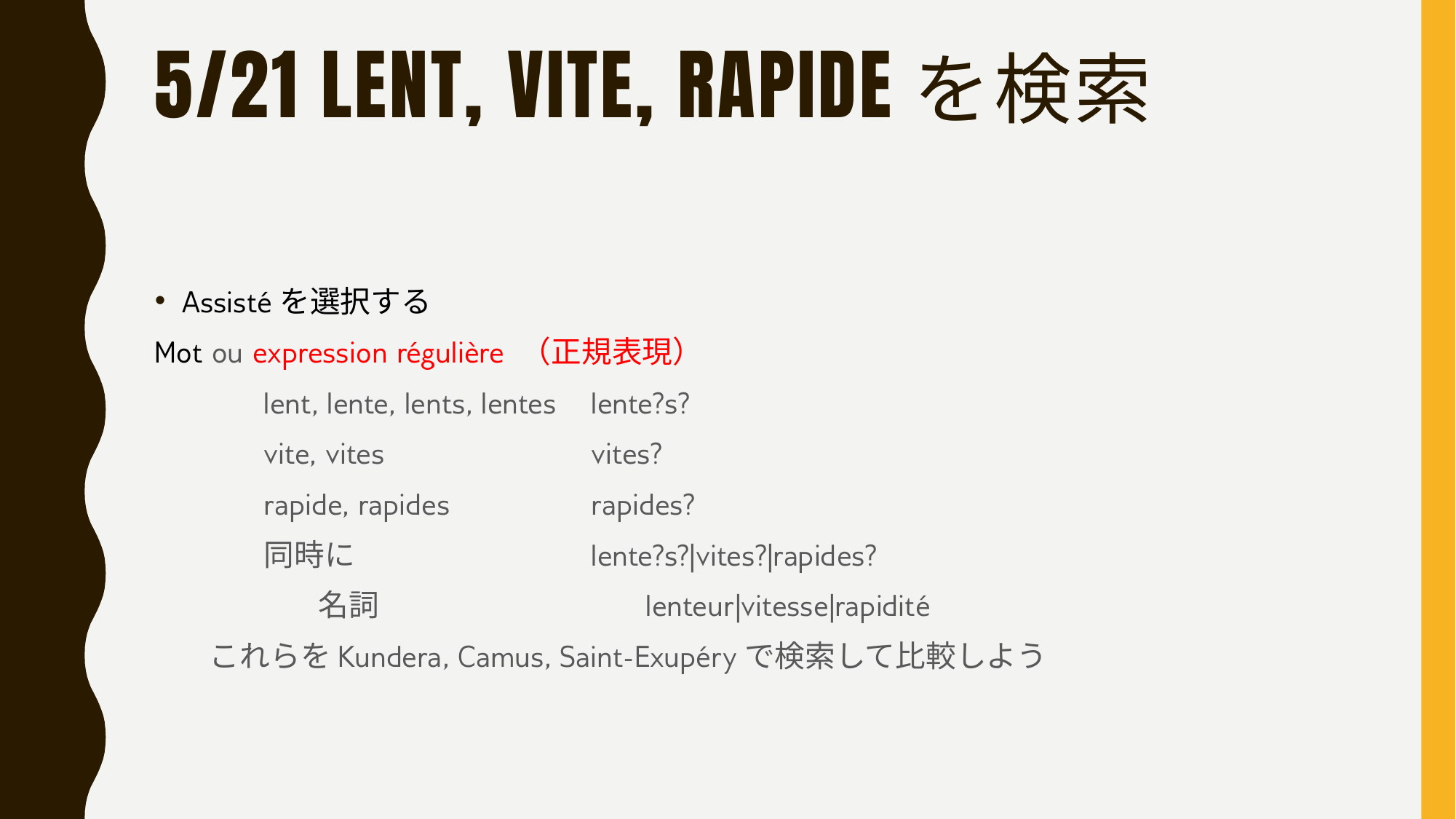

# 5/21 Lent, vite, rapideを検索
Assistéを選択する
Mot ou expression régulière （正規表現）
	lent, lente, lents, lentes	lente?s?
	vite, vites		vites?
	rapide, rapides		rapides?
	同時に			lente?s?|vites?|rapides?
	名詞			lenteur|vitesse|rapidité
これらをKundera, Camus, Saint-Exupéryで検索して比較しよう